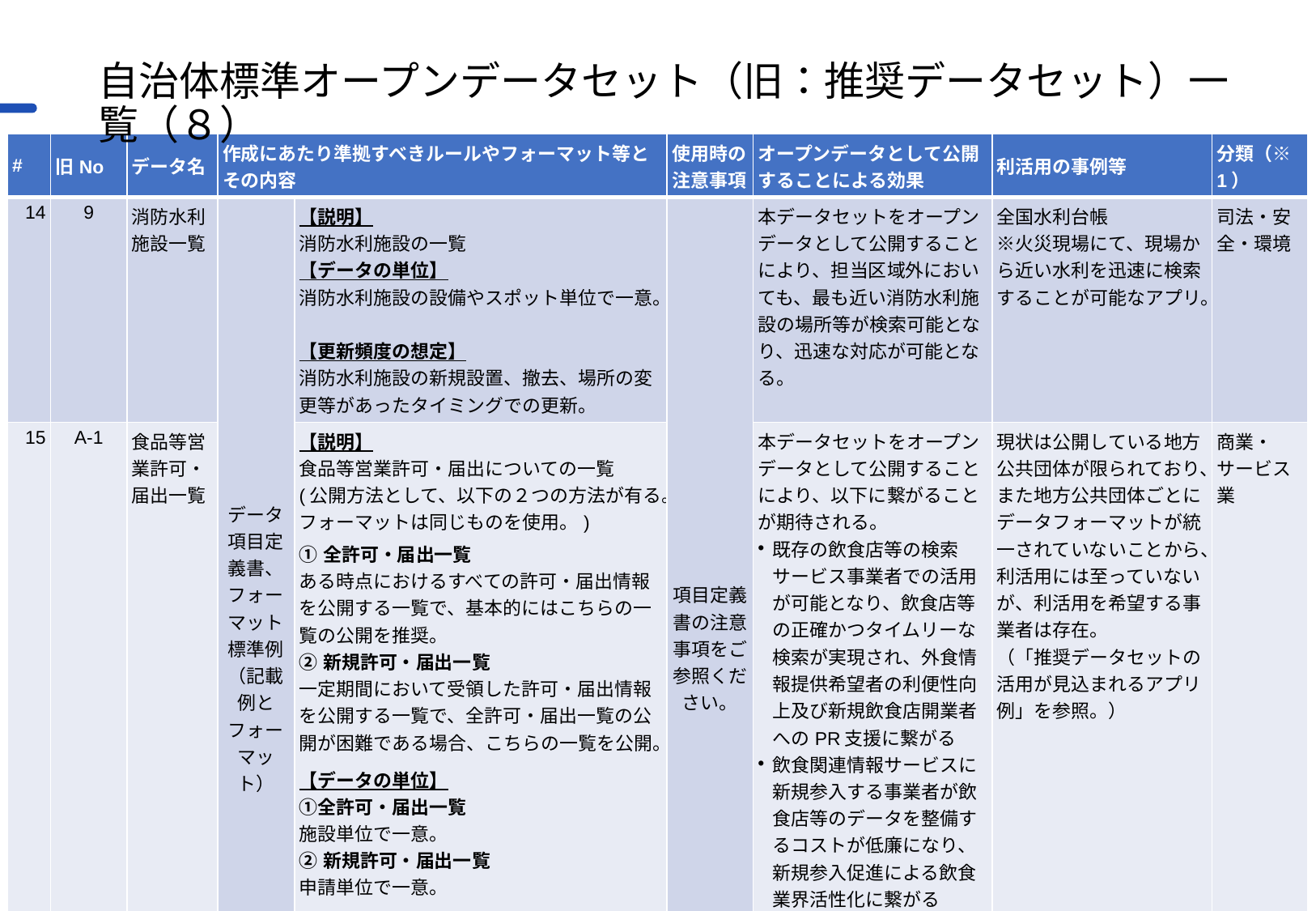

# 自治体標準オープンデータセット（旧：推奨データセット）一覧（８）
| # | 旧No | データ名 | 作成にあたり準拠すべきルールやフォーマット等と その内容 |  | 使用時の注意事項 | オープンデータとして公開することによる効果 | 利活用の事例等 | 分類（※1） |
| --- | --- | --- | --- | --- | --- | --- | --- | --- |
| 14 | 9 | 消防水利施設一覧 | データ項目定義書、フォーマット標準例（記載例とフォーマット） | 【説明】 消防水利施設の一覧 【データの単位】 消防水利施設の設備やスポット単位で一意。 【更新頻度の想定】 消防水利施設の新規設置、撤去、場所の変更等があったタイミングでの更新。 | 項目定義書の注意事項をご参照ください。 | 本データセットをオープンデータとして公開することにより、担当区域外においても、最も近い消防水利施設の場所等が検索可能となり、迅速な対応が可能となる。 | 全国水利台帳 ※火災現場にて、現場から近い水利を迅速に検索することが可能なアプリ。 | 司法・安全・環境 |
| 15 | A-1 | 食品等営業許可・届出一覧 |  | 【説明】 食品等営業許可・届出についての一覧 (公開方法として、以下の２つの方法が有る。フォーマットは同じものを使用。) ①全許可・届出一覧 ある時点におけるすべての許可・届出情報を公開する一覧で、基本的にはこちらの一覧の公開を推奨。 ②新規許可・届出一覧 一定期間において受領した許可・届出情報を公開する一覧で、全許可・届出一覧の公開が困難である場合、こちらの一覧を公開。 【データの単位】 ①全許可・届出一覧 施設単位で一意。 ②新規許可・届出一覧 申請単位で一意。 【更新頻度の想定】 毎月1回更新。 |  | 本データセットをオープンデータとして公開することにより、以下に繋がることが期待される。 既存の飲食店等の検索サービス事業者での活用が可能となり、飲食店等の正確かつタイムリーな検索が実現され、外食情報提供希望者の利便性向上及び新規飲食店開業者へのPR支援に繋がる 飲食関連情報サービスに新規参入する事業者が飲食店等のデータを整備するコストが低廉になり、新規参入促進による飲食業界活性化に繋がる 比較的情報公開請求が多い分野の為、オープンデータ公開により、情報公開請求件数が減り、地方公共団体の業務負荷の軽減に繋がる | 現状は公開している地方公共団体が限られており、また地方公共団体ごとにデータフォーマットが統一されていないことから、利活用には至っていないが、利活用を希望する事業者は存在。 （「推奨データセットの活用が見込まれるアプリ例」を参照。） | 商業・サービス業 |